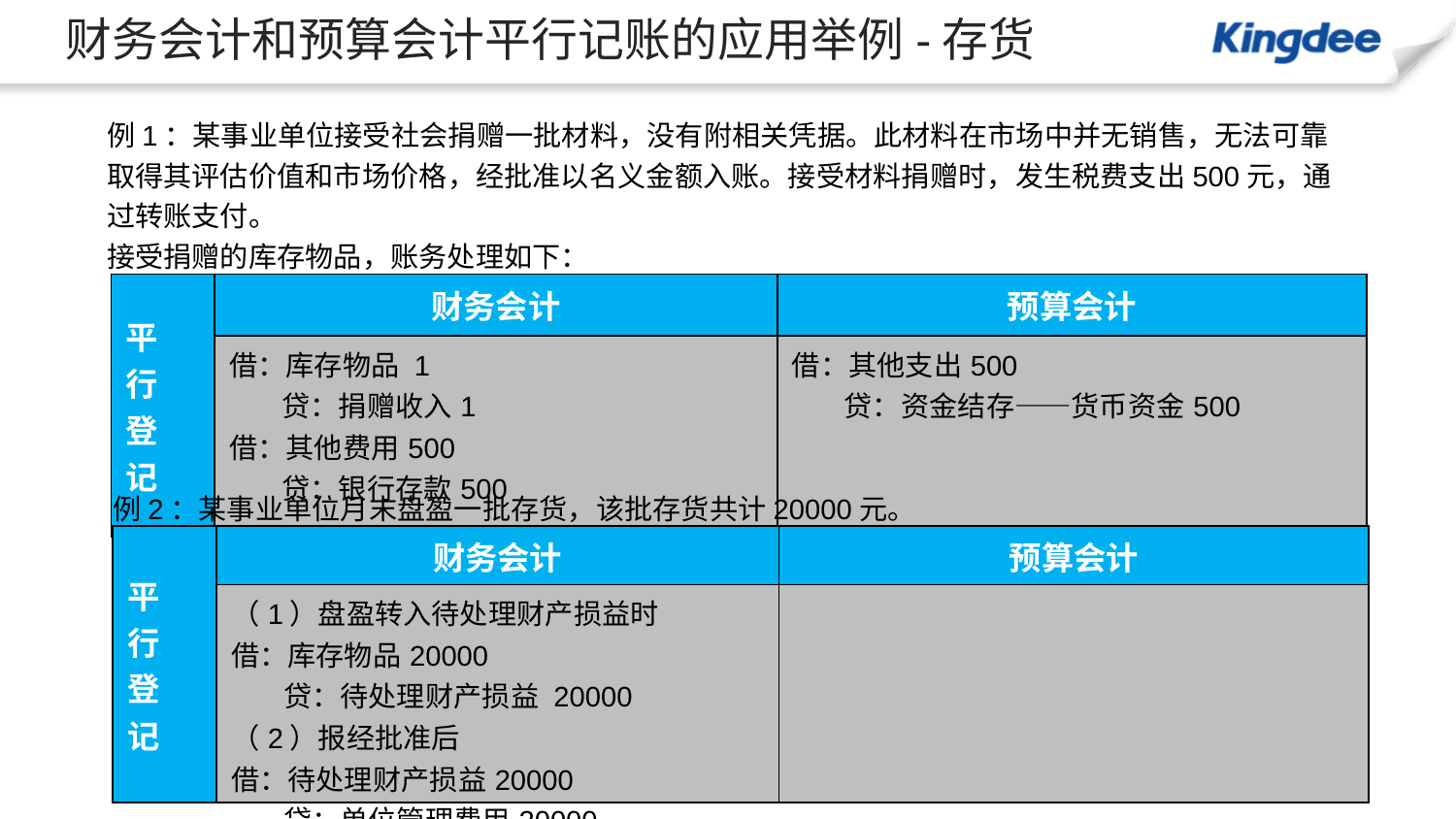

# 财务会计和预算会计平行记账的应用举例-存货
例1：某事业单位接受社会捐赠一批材料，没有附相关凭据。此材料在市场中并无销售，无法可靠取得其评估价值和市场价格，经批准以名义金额入账。接受材料捐赠时，发生税费支出500元，通过转账支付。
接受捐赠的库存物品，账务处理如下：
| 平 行 登 记 | 财务会计 | 预算会计 |
| --- | --- | --- |
|  | 借：库存物品 1 贷：捐赠收入1 借：其他费用500 贷：银行存款500 | 借：其他支出500 贷：资金结存——货币资金500 |
例2：某事业单位月末盘盈一批存货，该批存货共计20000元。
| 平 行 登 记 | 财务会计 | 预算会计 |
| --- | --- | --- |
|  | （1）盘盈转入待处理财产损益时 借：库存物品20000 贷：待处理财产损益 20000 （2）报经批准后 借：待处理财产损益20000 贷：单位管理费用20000 |  |